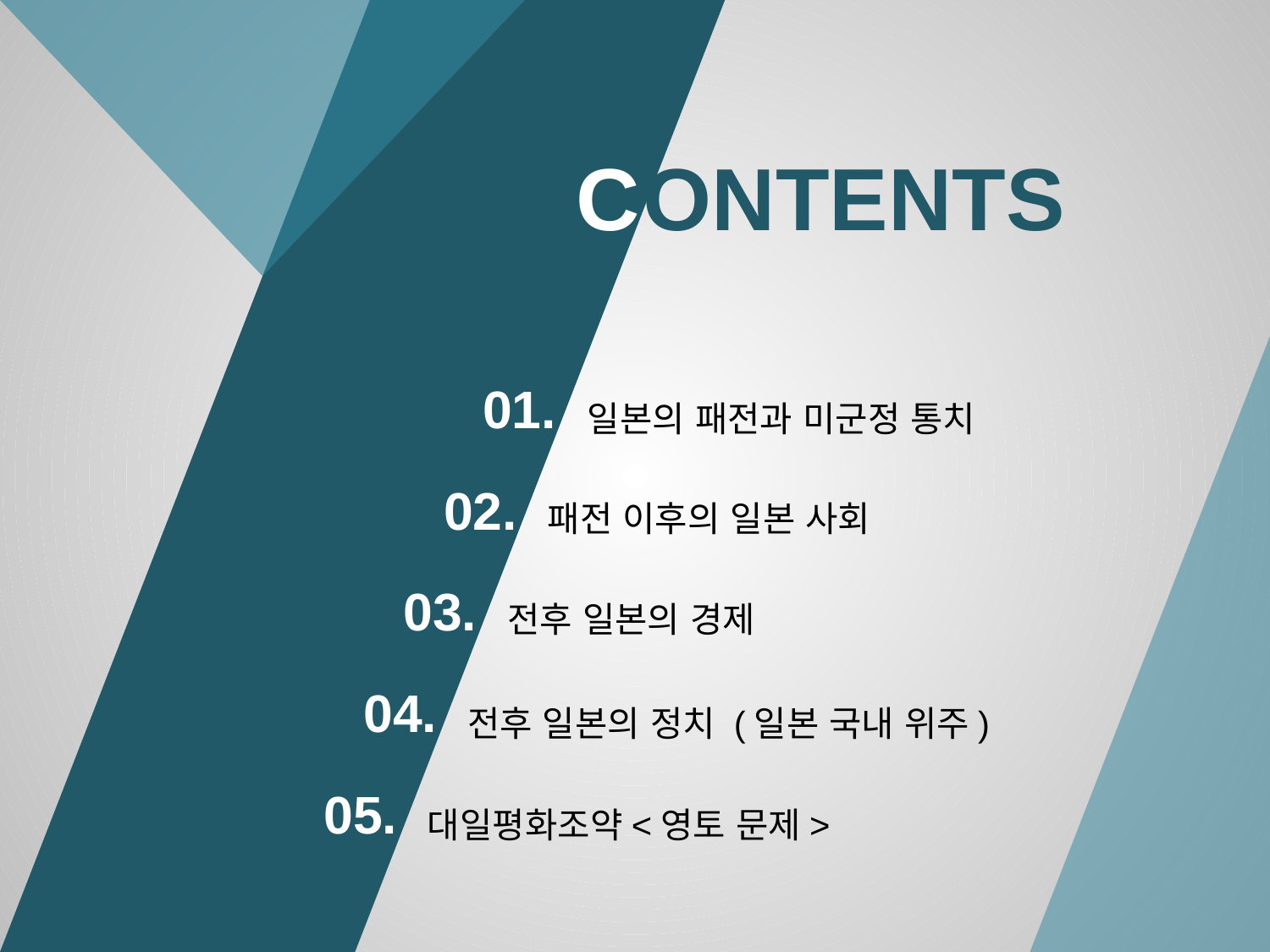

C
ONTENTS

01.
일본의 패전과 미군정 통치
02.
패전 이후의 일본 사회
03.
전후 일본의 경제
04.
전후 일본의 정치 (일본 국내 위주)
05.
대일평화조약<영토 문제>